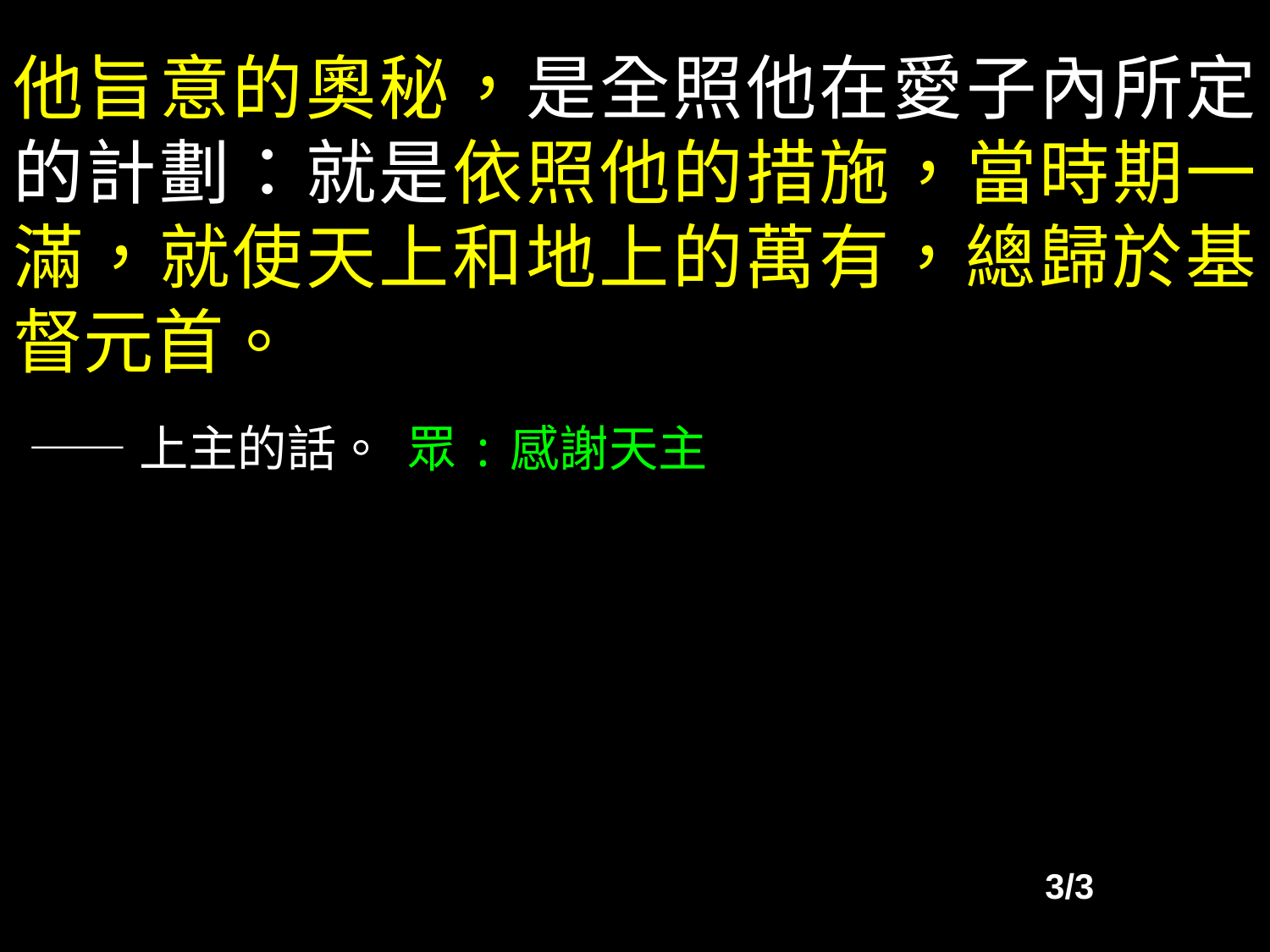

他旨意的奧秘，是全照他在愛子內所定的計劃：就是依照他的措施，當時期一滿，就使天上和地上的萬有，總歸於基督元首。
 ——上主的話。  眾:感謝天主

3/3